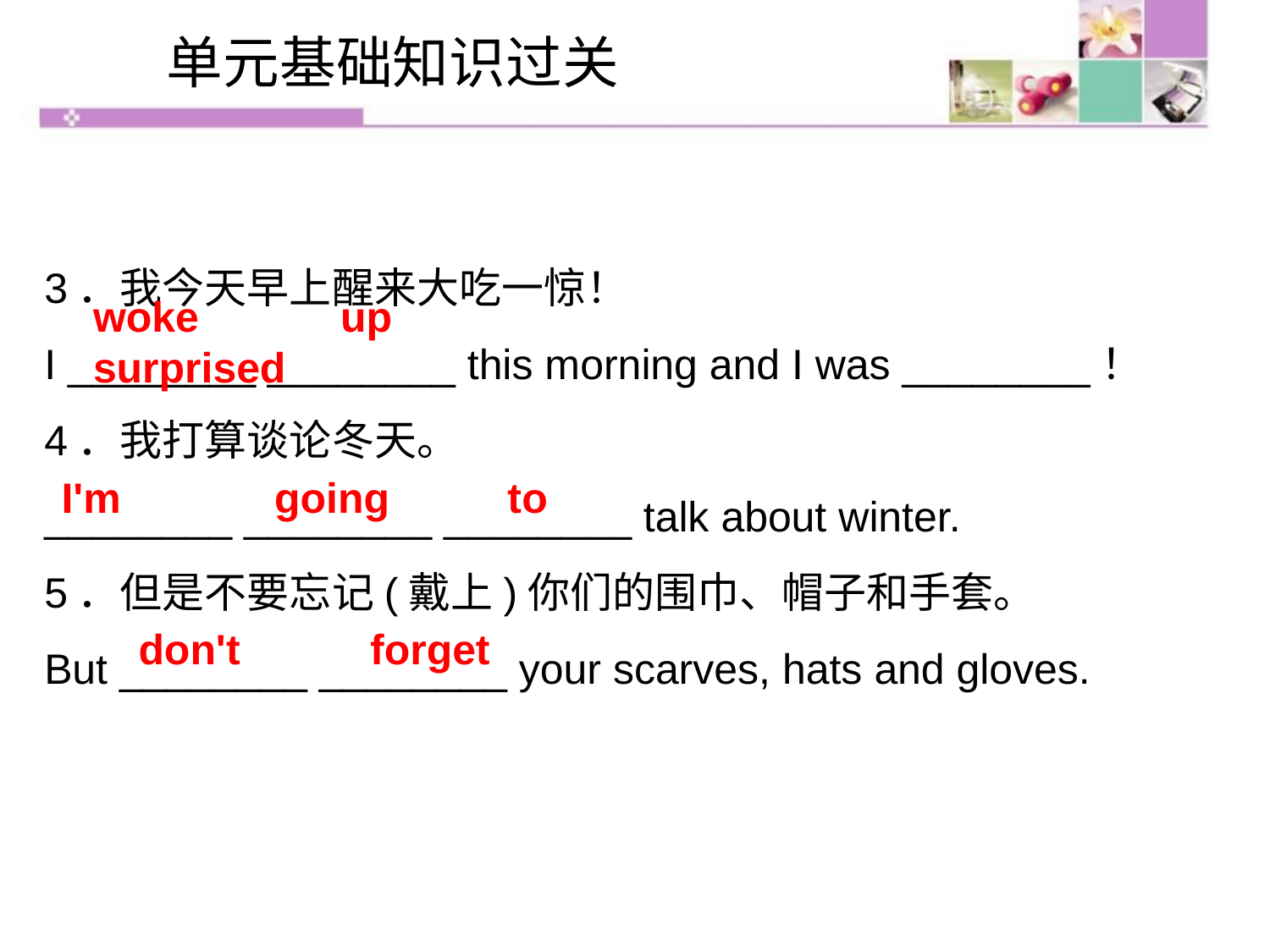

单元基础知识过关
3．我今天早上醒来大吃一惊！
I ________ ________ this morning and I was ________！
4．我打算谈论冬天。
________ ________ ________ talk about winter.
5．但是不要忘记(戴上)你们的围巾、帽子和手套。
But ________ ________ your scarves, hats and gloves.
woke            up                                              surprised
I'm             going          to
don't           forget